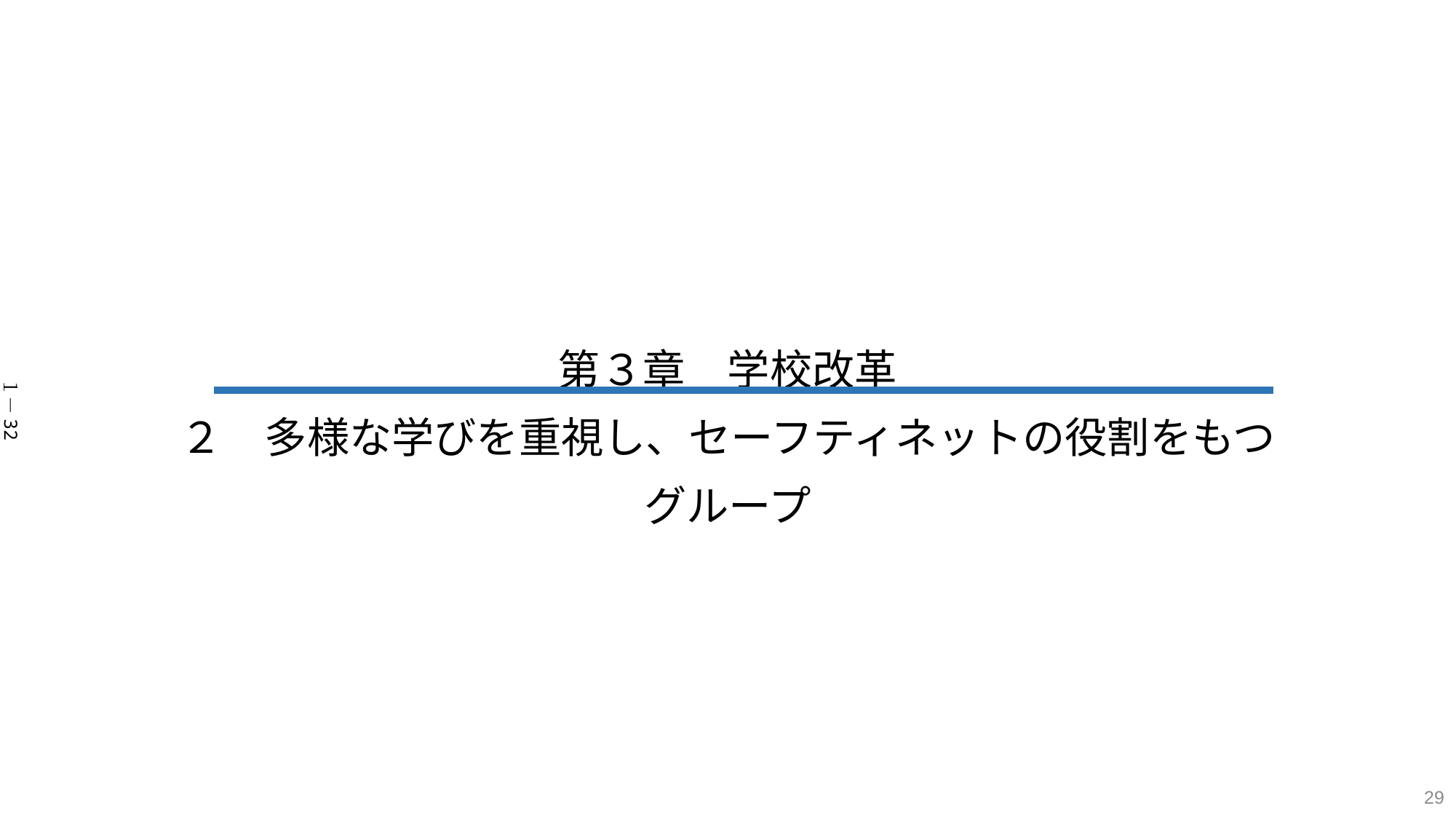

第３章　学校改革
２　多様な学びを重視し、セーフティネットの役割をもつグループ
１－32
29